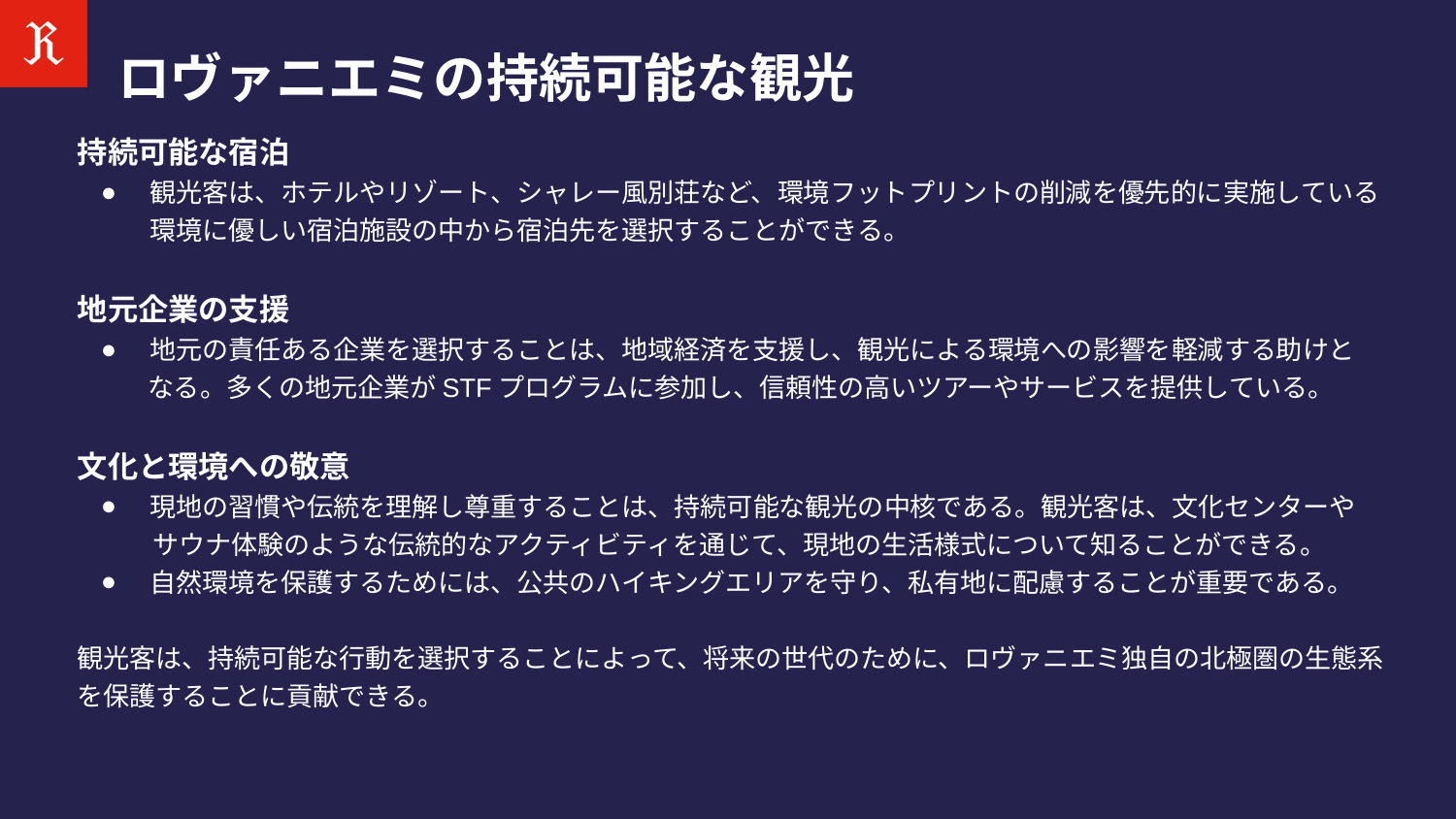

ロヴァニエミの持続可能な観光
持続可能な宿泊
観光客は、ホテルやリゾート、シャレー風別荘など、環境フットプリントの削減を優先的に実施している環境に優しい宿泊施設の中から宿泊先を選択することができる。

地元企業の支援
地元の責任ある企業を選択することは、地域経済を支援し、観光による環境への影響を軽減する助けと
       なる。多くの地元企業がSTFプログラムに参加し、信頼性の高いツアーやサービスを提供している。

文化と環境への敬意
現地の習慣や伝統を理解し尊重することは、持続可能な観光の中核である。観光客は、文化センターや
　　サウナ体験のような伝統的なアクティビティを通じて、現地の生活様式について知ることができる。
自然環境を保護するためには、公共のハイキングエリアを守り、私有地に配慮することが重要である。

観光客は、持続可能な行動を選択することによって、将来の世代のために、ロヴァニエミ独自の北極圏の生態系を保護することに貢献できる。